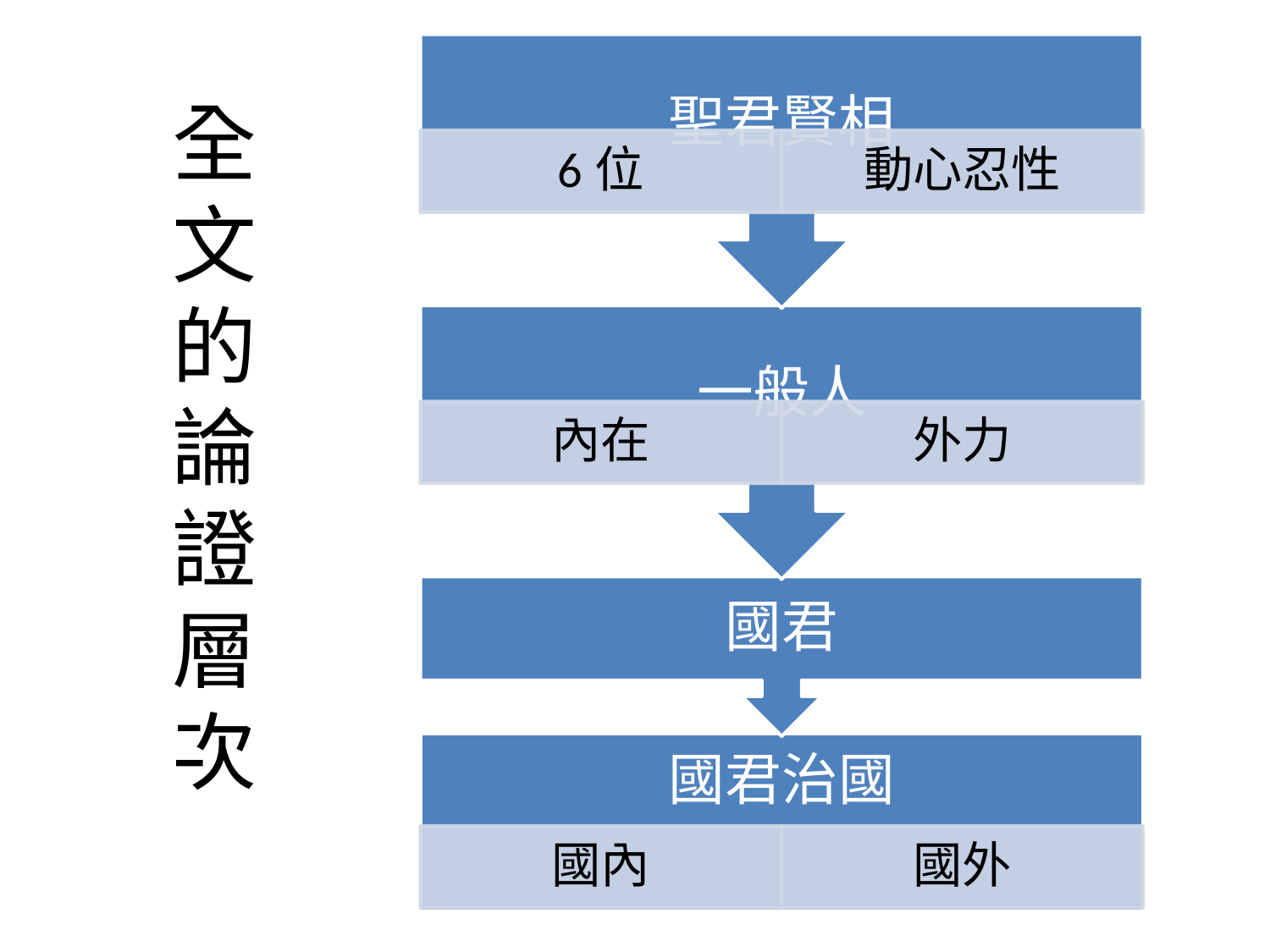

國君治國
國內
國外
國君
一般人
內在
外力
聖君賢相
6位
動心忍性
# 全文的論證層次